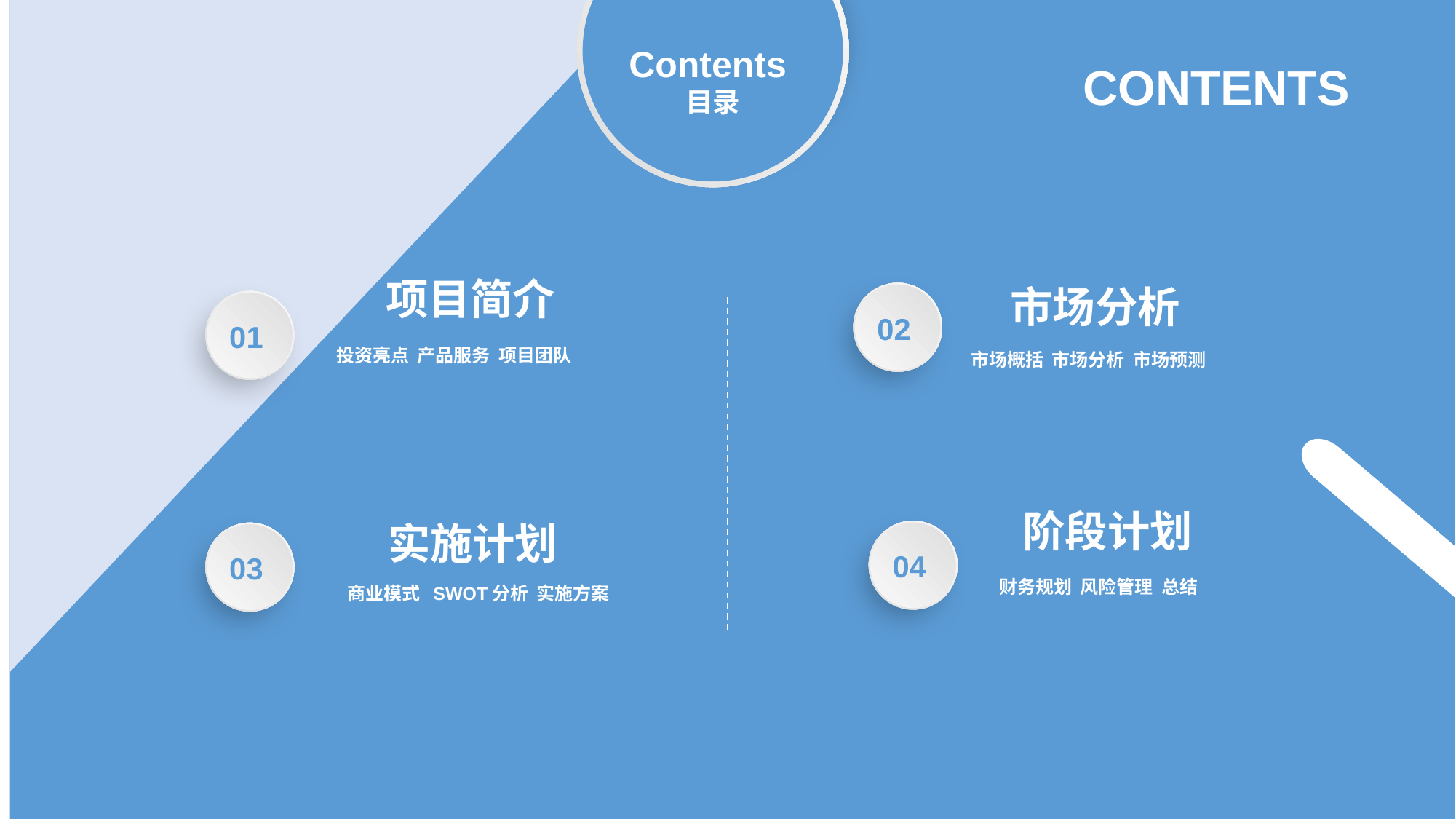

Contents
目录
CONTENTS
项目简介
投资亮点  产品服务  项目团队
市场分析
市场概括  市场分析  市场预测

02

01
阶段计划
财务规划  风险管理  总结
实施计划
商业模式  SWOT分析  实施方案

04

03